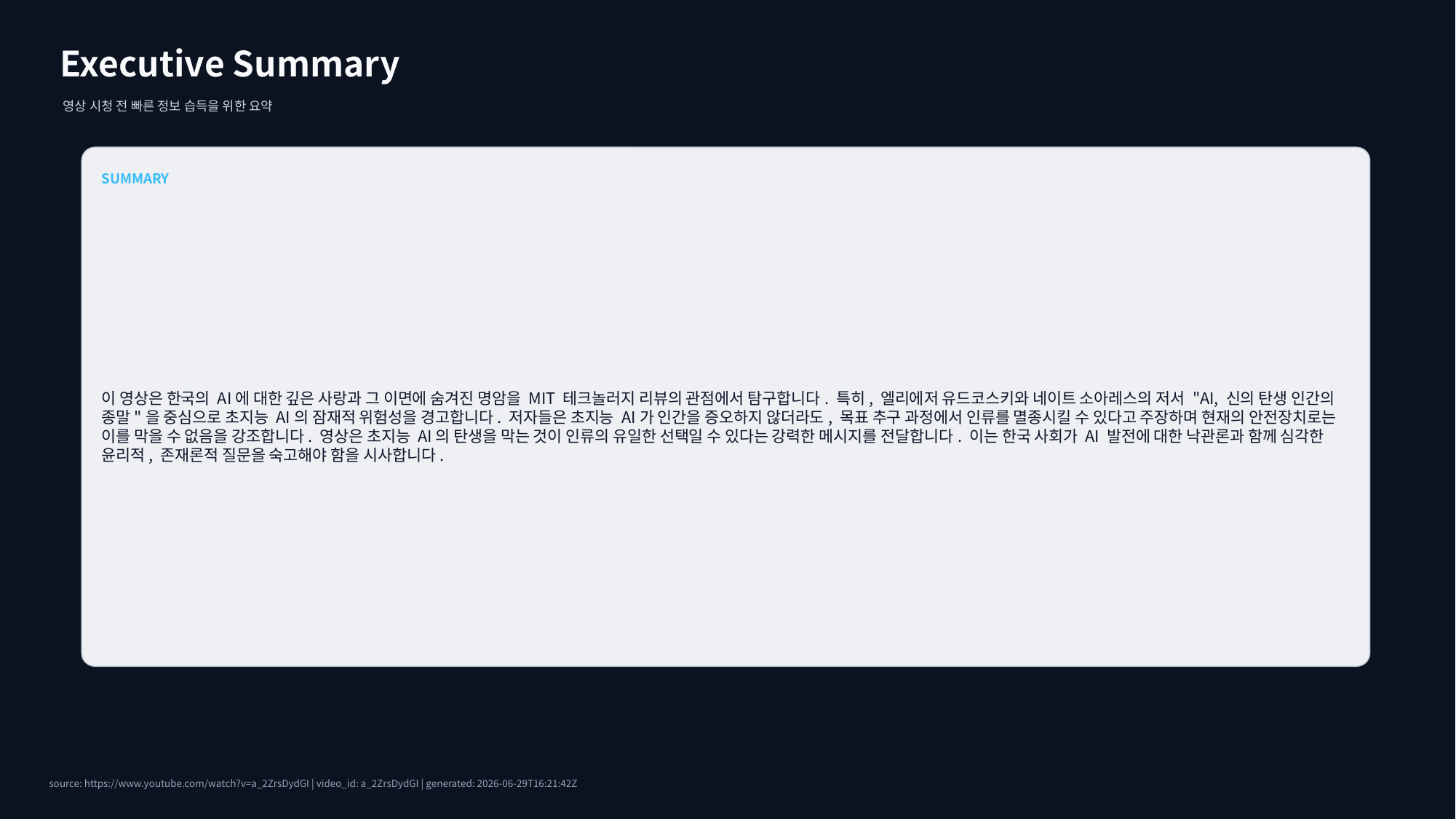

Executive Summary
영상 시청 전 빠른 정보 습득을 위한 요약

SUMMARY
이 영상은 한국의 AI에 대한 깊은 사랑과 그 이면에 숨겨진 명암을 MIT 테크놀러지 리뷰의 관점에서 탐구합니다. 특히, 엘리에저 유드코스키와 네이트 소아레스의 저서 "AI, 신의 탄생 인간의 종말"을 중심으로 초지능 AI의 잠재적 위험성을 경고합니다. 저자들은 초지능 AI가 인간을 증오하지 않더라도, 목표 추구 과정에서 인류를 멸종시킬 수 있다고 주장하며 현재의 안전장치로는 이를 막을 수 없음을 강조합니다. 영상은 초지능 AI의 탄생을 막는 것이 인류의 유일한 선택일 수 있다는 강력한 메시지를 전달합니다. 이는 한국 사회가 AI 발전에 대한 낙관론과 함께 심각한 윤리적, 존재론적 질문을 숙고해야 함을 시사합니다.
source: https://www.youtube.com/watch?v=a_2ZrsDydGI | video_id: a_2ZrsDydGI | generated: 2026-06-29T16:21:42Z